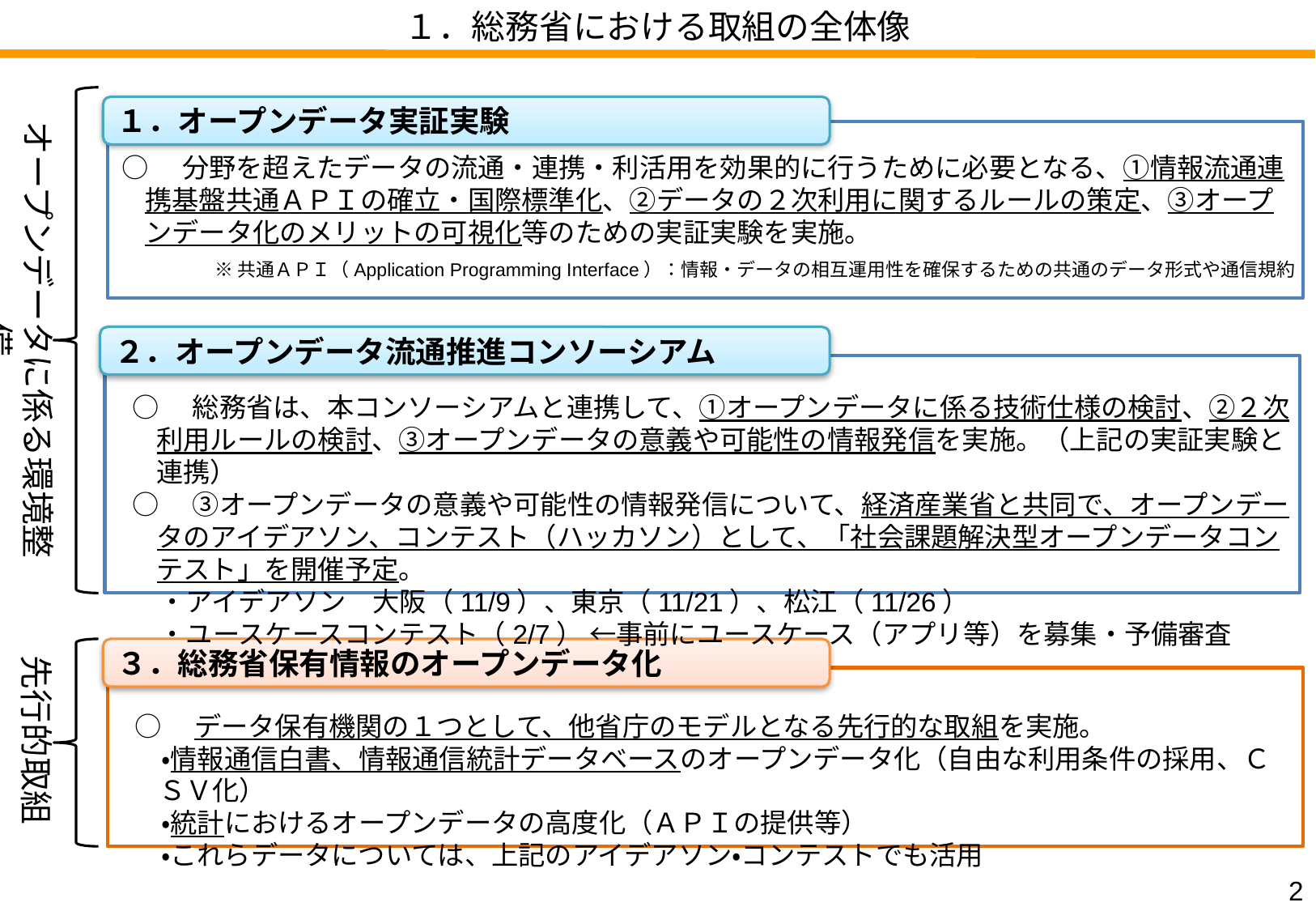

１．総務省における取組の全体像

オープンデータに係る環境整備
１．オープンデータ実証実験

○　分野を超えたデータの流通・連携・利活用を効果的に行うために必要となる、①情報流通連携基盤共通ＡＰＩの確立・国際標準化、②データの２次利用に関するルールの策定、③オープンデータ化のメリットの可視化等のための実証実験を実施。
※共通ＡＰＩ（Application Programming Interface）：情報・データの相互運用性を確保するための共通のデータ形式や通信規約
２．オープンデータ流通推進コンソーシアム

○　総務省は、本コンソーシアムと連携して、①オープンデータに係る技術仕様の検討、②２次利用ルールの検討、③オープンデータの意義や可能性の情報発信を実施。（上記の実証実験と連携）
○　③オープンデータの意義や可能性の情報発信について、経済産業省と共同で、オープンデータのアイデアソン、コンテスト（ハッカソン）として、「社会課題解決型オープンデータコンテスト」を開催予定。
　・アイデアソン　大阪（11/9）、東京（11/21）、松江（11/26）
　・ユースケースコンテスト（2/7） ←事前にユースケース（アプリ等）を募集・予備審査
先行的取組

３．総務省保有情報のオープンデータ化

○　データ保有機関の１つとして、他省庁のモデルとなる先行的な取組を実施。
　・情報通信白書、情報通信統計データベースのオープンデータ化（自由な利用条件の採用、ＣＳＶ化）
　・統計におけるオープンデータの高度化（ＡＰＩの提供等）
　・これらデータについては、上記のアイデアソン・コンテストでも活用
2